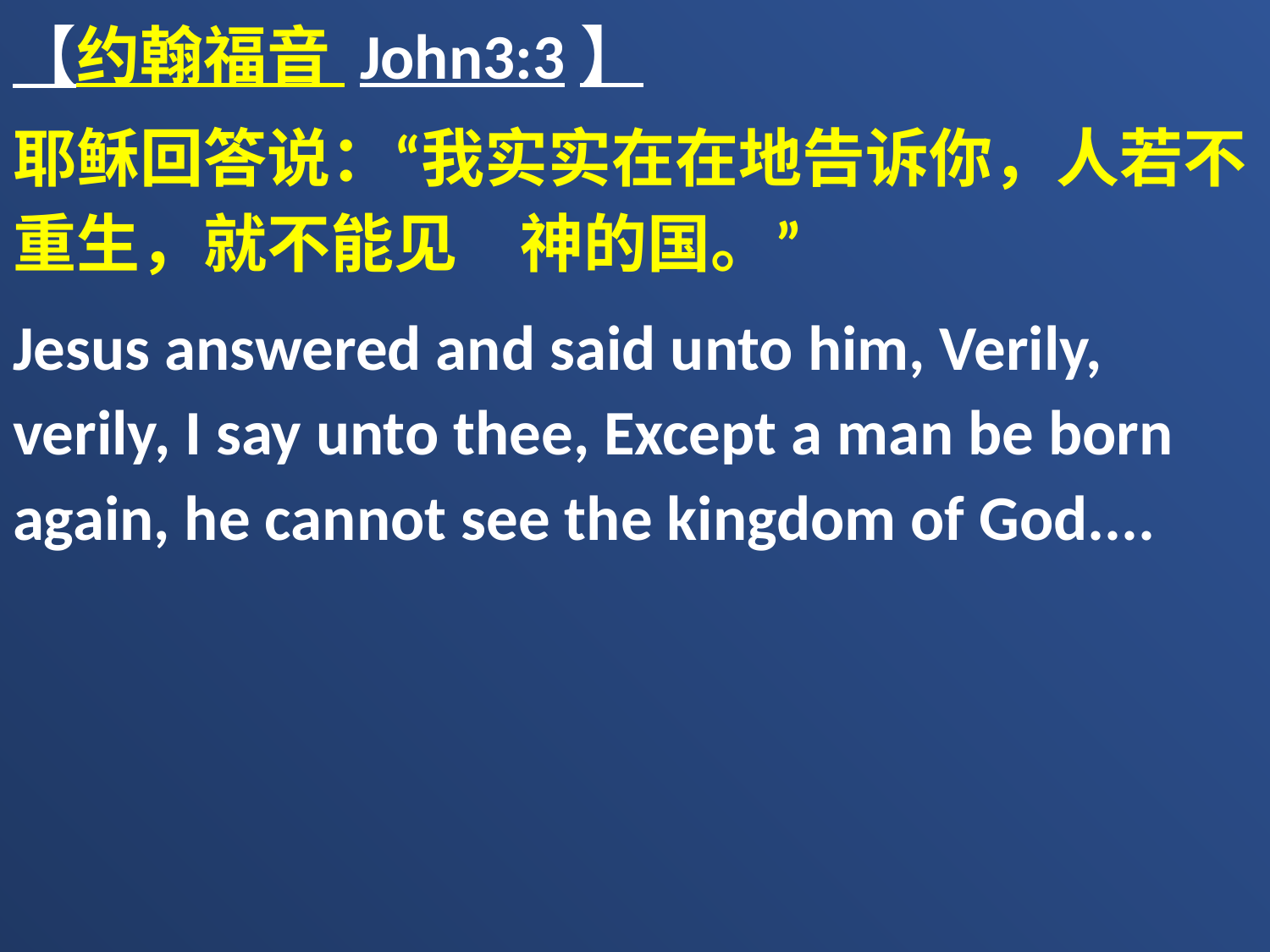

【约翰福音 John3:3】
耶稣回答说：“我实实在在地告诉你，人若不重生，就不能见　神的国。”
Jesus answered and said unto him, Verily, verily, I say unto thee, Except a man be born again, he cannot see the kingdom of God....